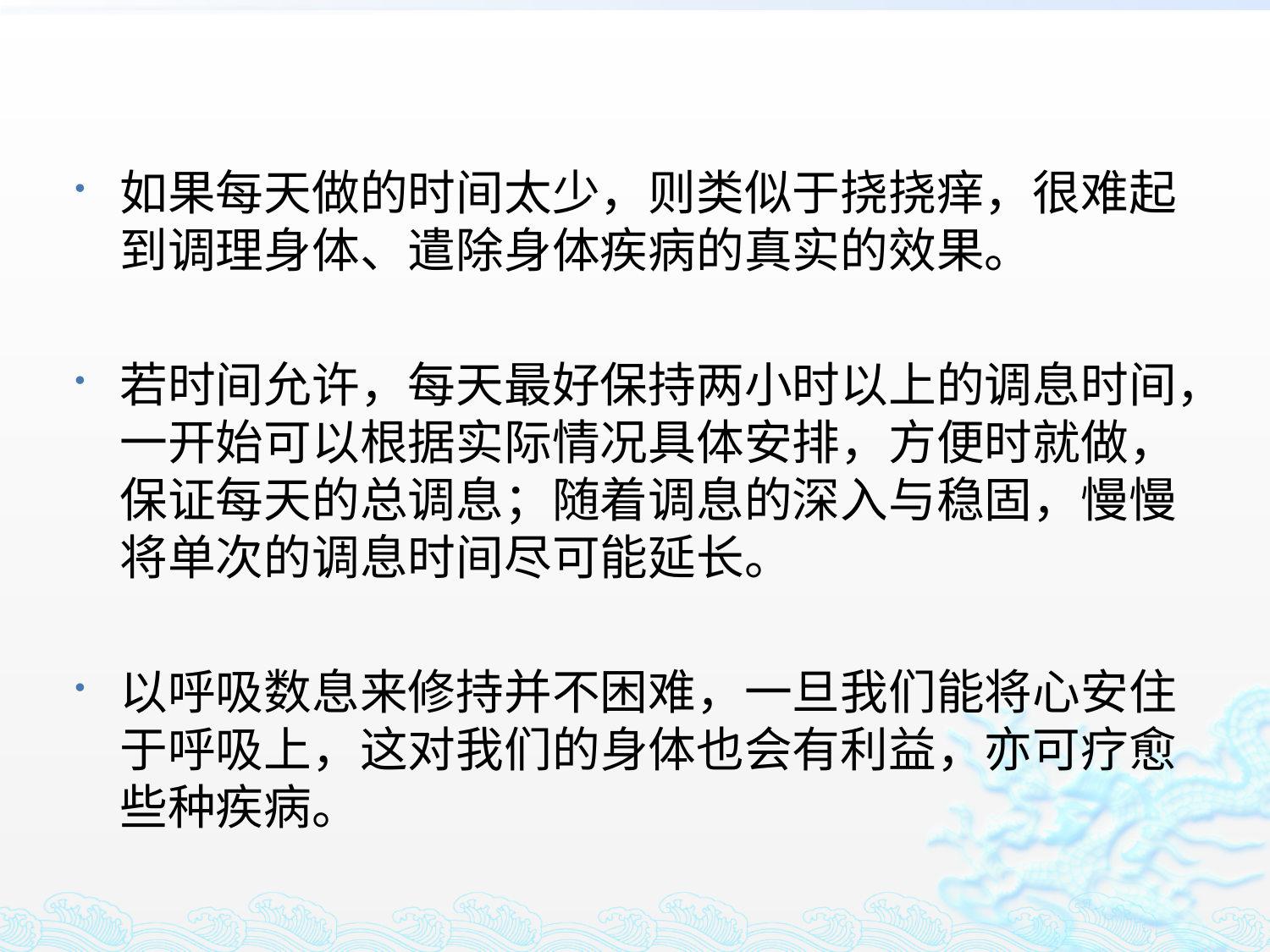

如果每天做的时间太少，则类似于挠挠痒，很难起到调理身体、遣除身体疾病的真实的效果。

若时间允许，每天最好保持两小时以上的调息时间，一开始可以根据实际情况具体安排，方便时就做，保证每天的总调息；随着调息的深入与稳固，慢慢将单次的调息时间尽可能延长。

以呼吸数息来修持并不困难，一旦我们能将心安住于呼吸上，这对我们的身体也会有利益，亦可疗愈些种疾病。